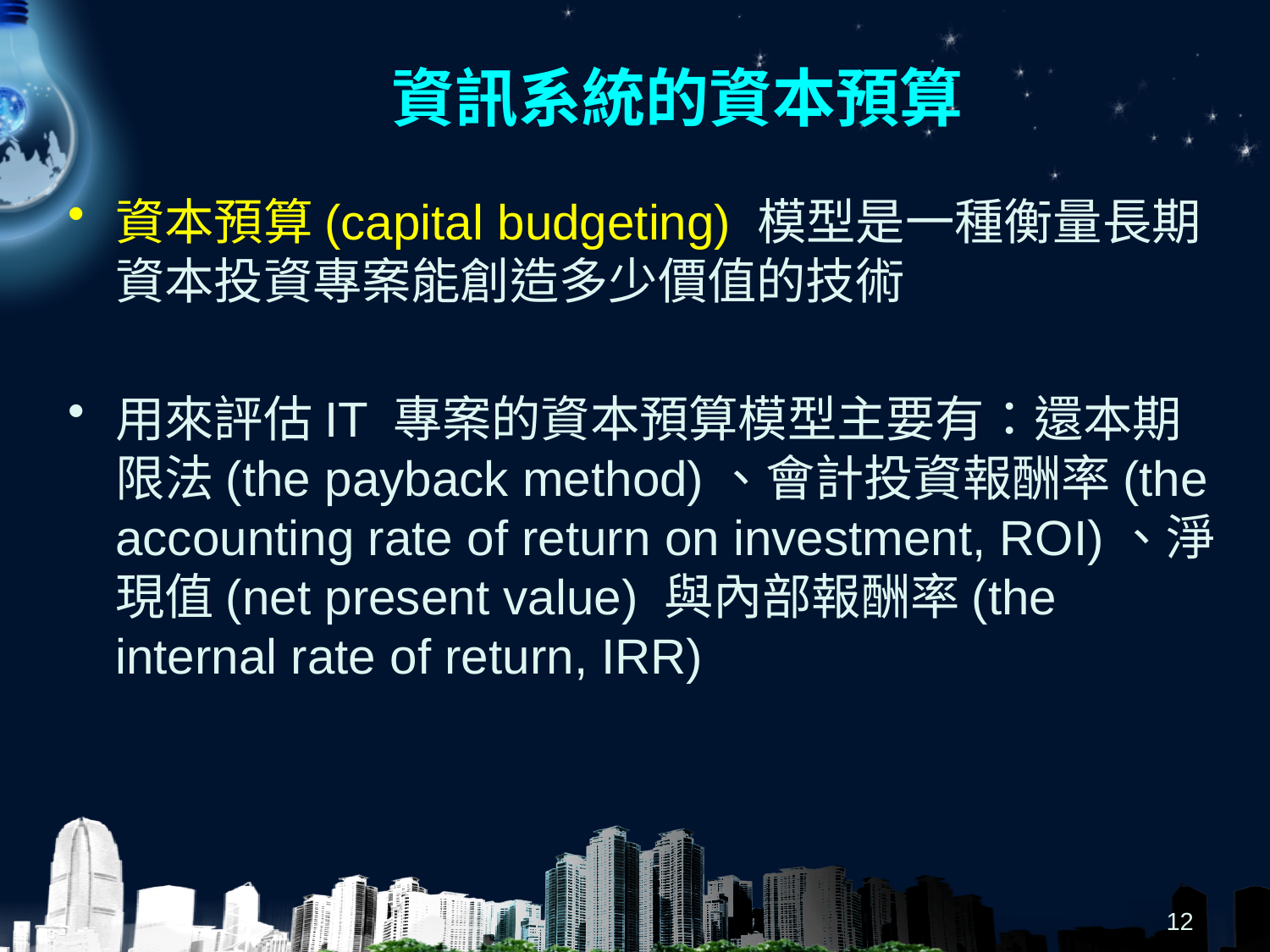

# 資訊系統的資本預算
資本預算(capital budgeting) 模型是一種衡量長期資本投資專案能創造多少價值的技術

用來評估IT 專案的資本預算模型主要有：還本期限法(the payback method)、會計投資報酬率(the accounting rate of return on investment, ROI)、淨現值(net present value) 與內部報酬率(the internal rate of return, IRR)

12